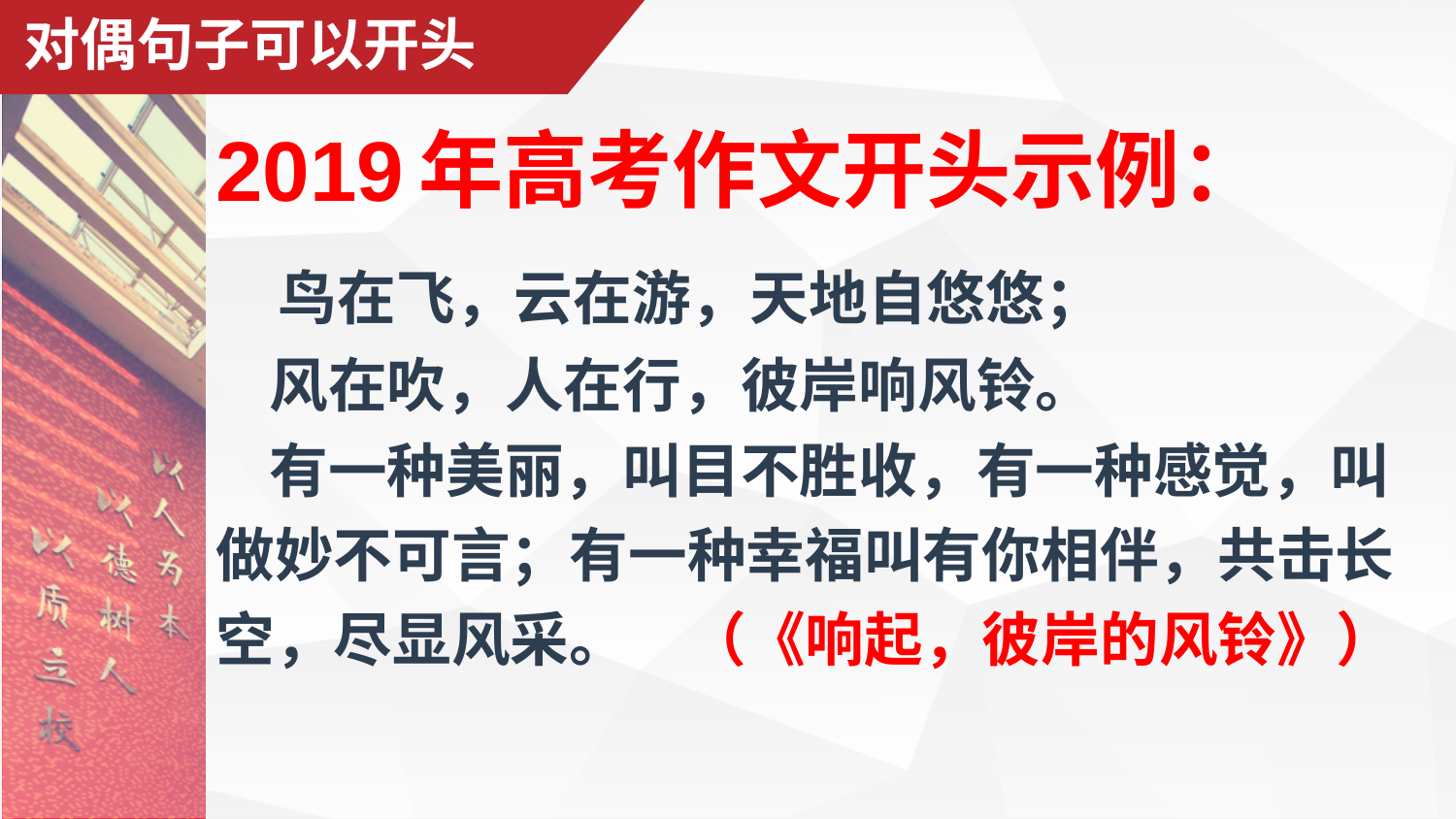

# 对偶句子可以开头
2019年高考作文开头示例：
   鸟在飞，云在游，天地自悠悠；
    风在吹，人在行，彼岸响风铃。
    有一种美丽，叫目不胜收，有一种感觉，叫做妙不可言；有一种幸福叫有你相伴，共击长空，尽显风采。　（《响起，彼岸的风铃》）